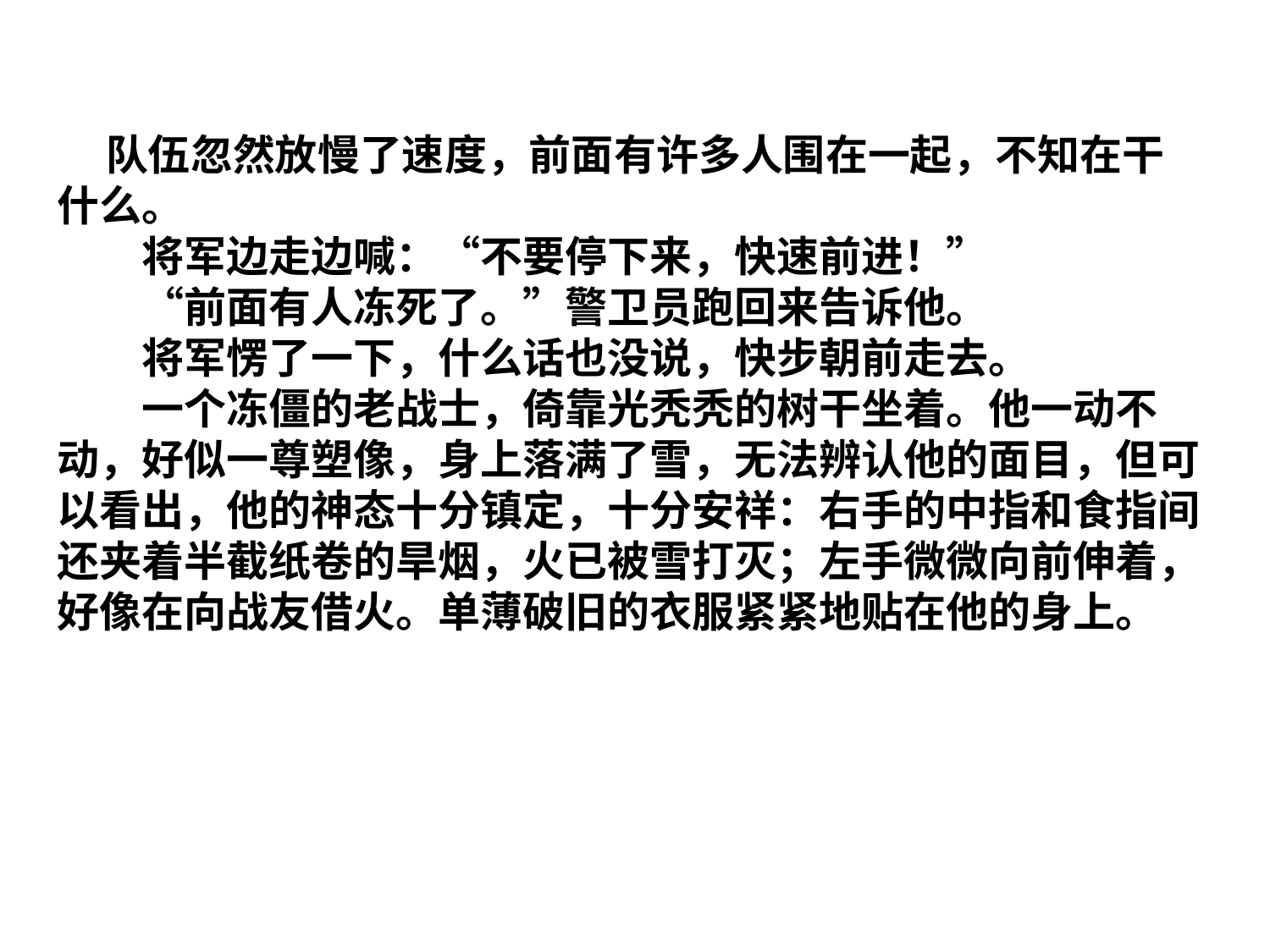

队伍忽然放慢了速度，前面有许多人围在一起，不知在干什么。
　　将军边走边喊：“不要停下来，快速前进！”
　　“前面有人冻死了。”警卫员跑回来告诉他。
　　将军愣了一下，什么话也没说，快步朝前走去。
　　一个冻僵的老战士，倚靠光秃秃的树干坐着。他一动不动，好似一尊塑像，身上落满了雪，无法辨认他的面目，但可以看出，他的神态十分镇定，十分安祥：右手的中指和食指间还夹着半截纸卷的旱烟，火已被雪打灭；左手微微向前伸着，好像在向战友借火。单薄破旧的衣服紧紧地贴在他的身上。